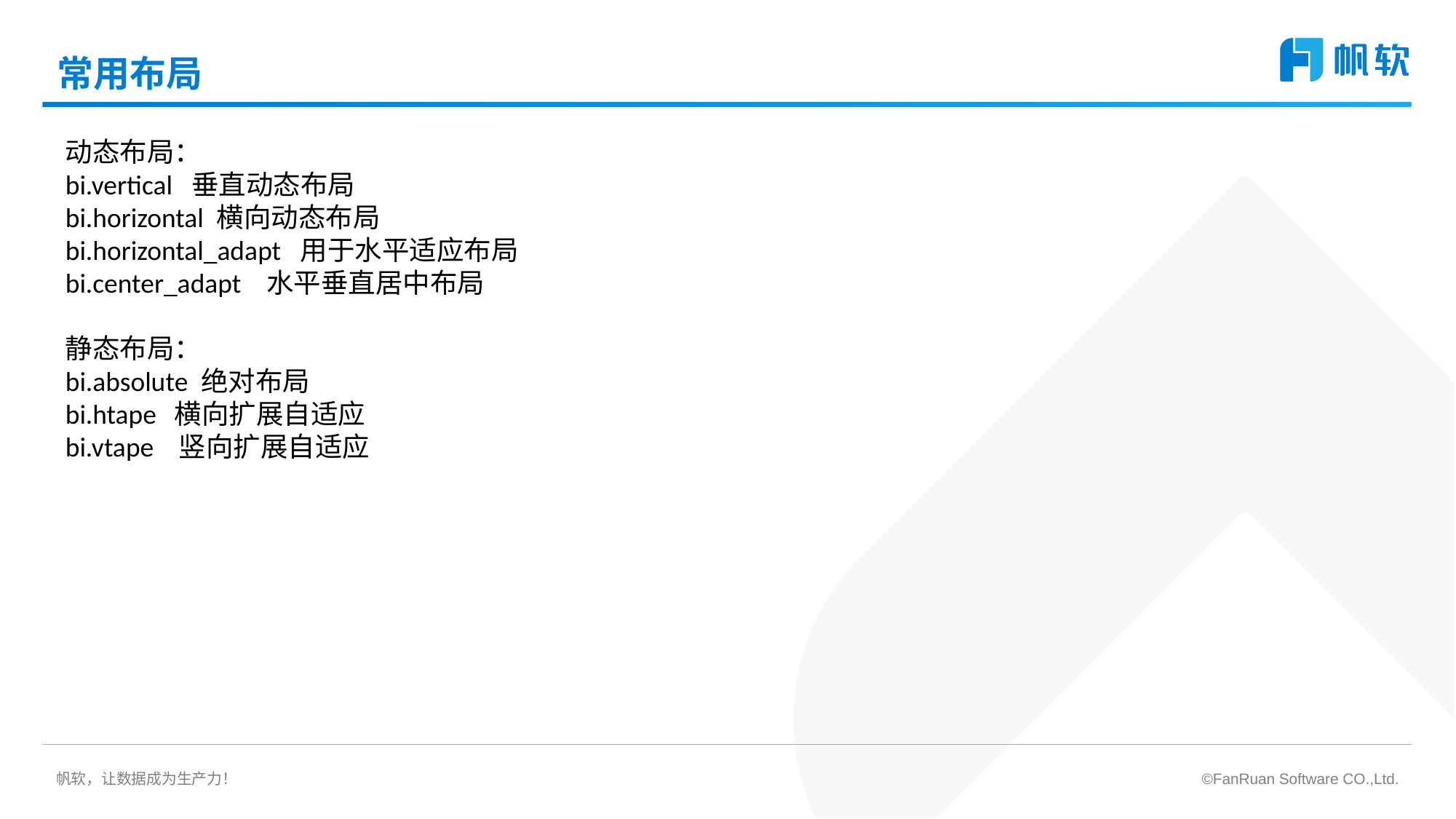

# 常用布局
动态布局：
bi.vertical  垂直动态布局
bi.horizontal 横向动态布局
bi.horizontal_adapt  用于水平适应布局
bi.center_adapt   水平垂直居中布局

静态布局：
bi.absolute 绝对布局
bi.htape 	横向扩展自适应
bi.vtape   竖向扩展自适应